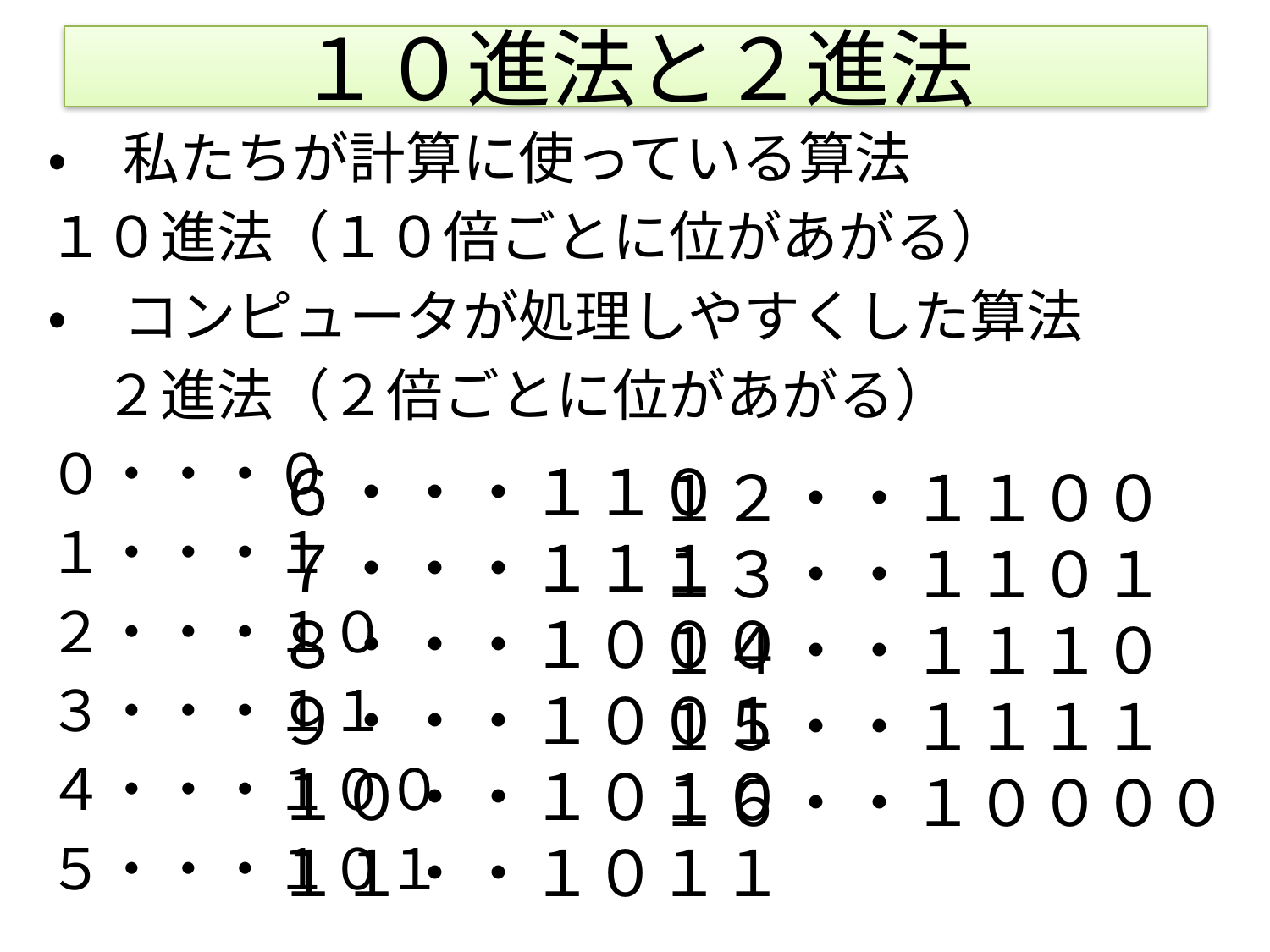

# １０進法と２進法
・　私たちが計算に使っている算法
１０進法（１０倍ごとに位があがる）
・　コンピュータが処理しやすくした算法
　２進法（２倍ごとに位があがる）
０・・・０
１・・・１
２・・・１０
３・・・１１
４・・・１００
５・・・１０１

６・・・１１０
７・・・１１１
８・・・１０００
９・・・１００１
１０・・１０１０
１１・・１０１１
１２・・１１００
１３・・１１０１
１４・・１１１０
１５・・１１１１
１６・・１００００